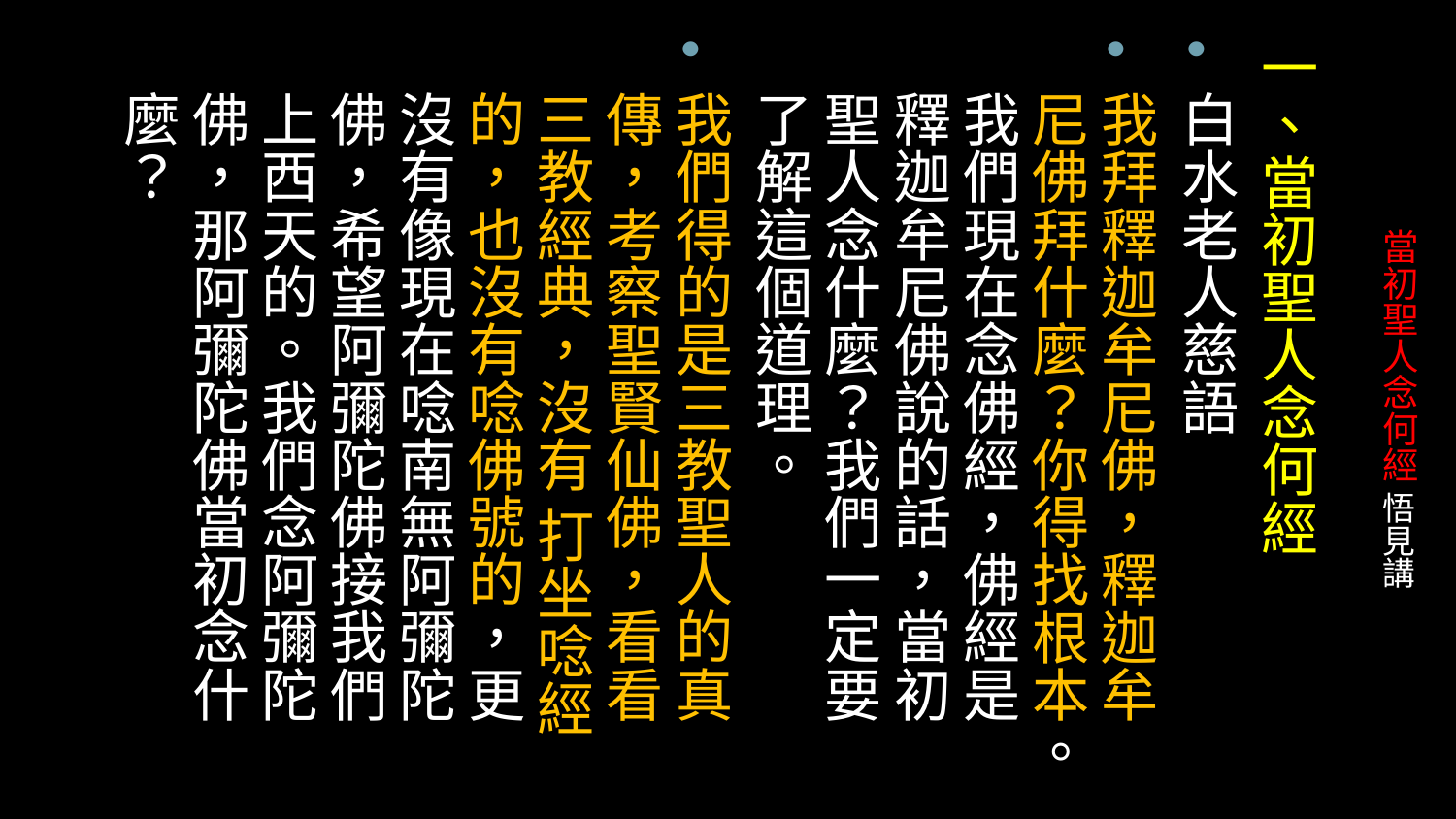

一、當初聖人念何經
白水老人慈語
我拜釋迦牟尼佛，釋迦牟尼佛拜什麼？你得找根本。我們現在念佛經，佛經是釋迦牟尼佛說的話，當初聖人念什麼？我們一定要了解這個道理。
我們得的是三教聖人的真傳，考察聖賢仙佛，看看三教經典，沒有 打坐唸經的，也沒有唸佛號的，更沒有像現在唸南無阿彌陀佛，希望阿彌陀佛接我們上西天的。我們念阿彌陀佛，那阿彌陀佛當初念什麼？

# 當初聖人念何經 悟見講